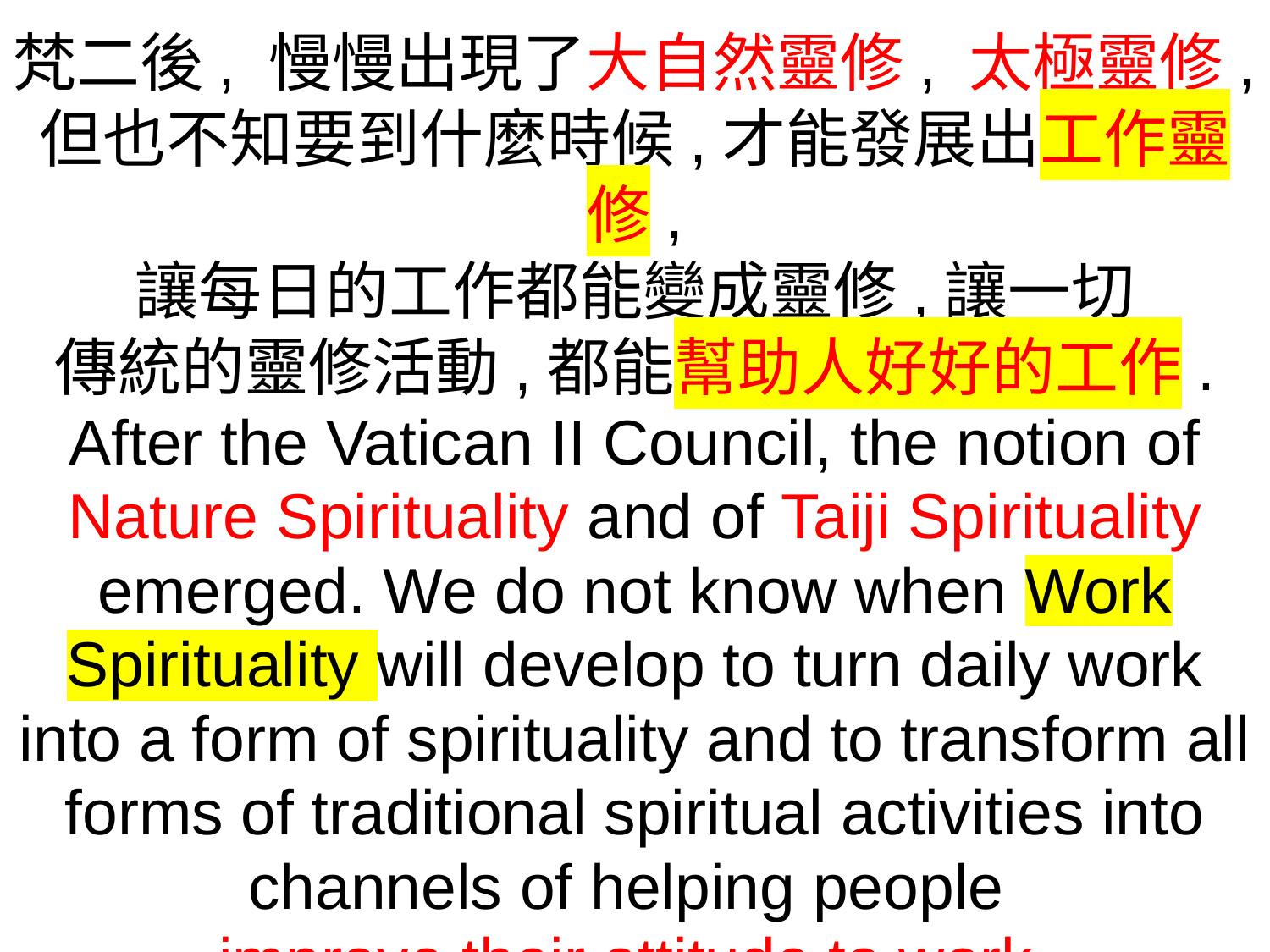

梵二後, 慢慢出現了大自然靈修, 太極靈修,但也不知要到什麼時候,才能發展出工作靈修,
讓每日的工作都能變成靈修,讓一切
傳統的靈修活動,都能幫助人好好的工作.
After the Vatican II Council, the notion of Nature Spirituality and of Taiji Spirituality emerged. We do not know when Work Spirituality will develop to turn daily work into a form of spirituality and to transform all forms of traditional spiritual activities into channels of helping people
improve their attitude to work.